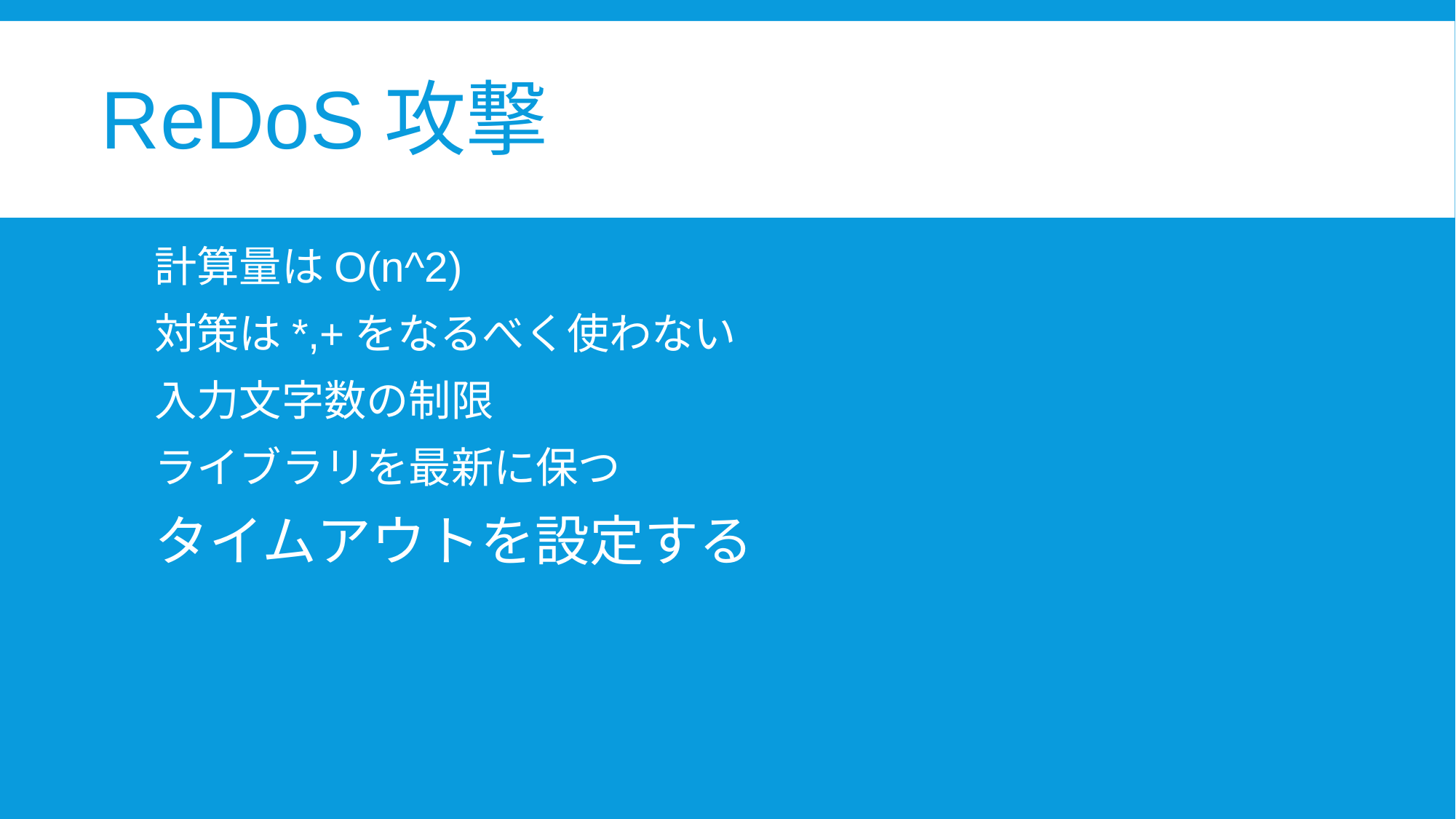

ReDoS攻撃
計算量はO(n^2)
対策は*,+をなるべく使わない
入力文字数の制限
ライブラリを最新に保つ
タイムアウトを設定する